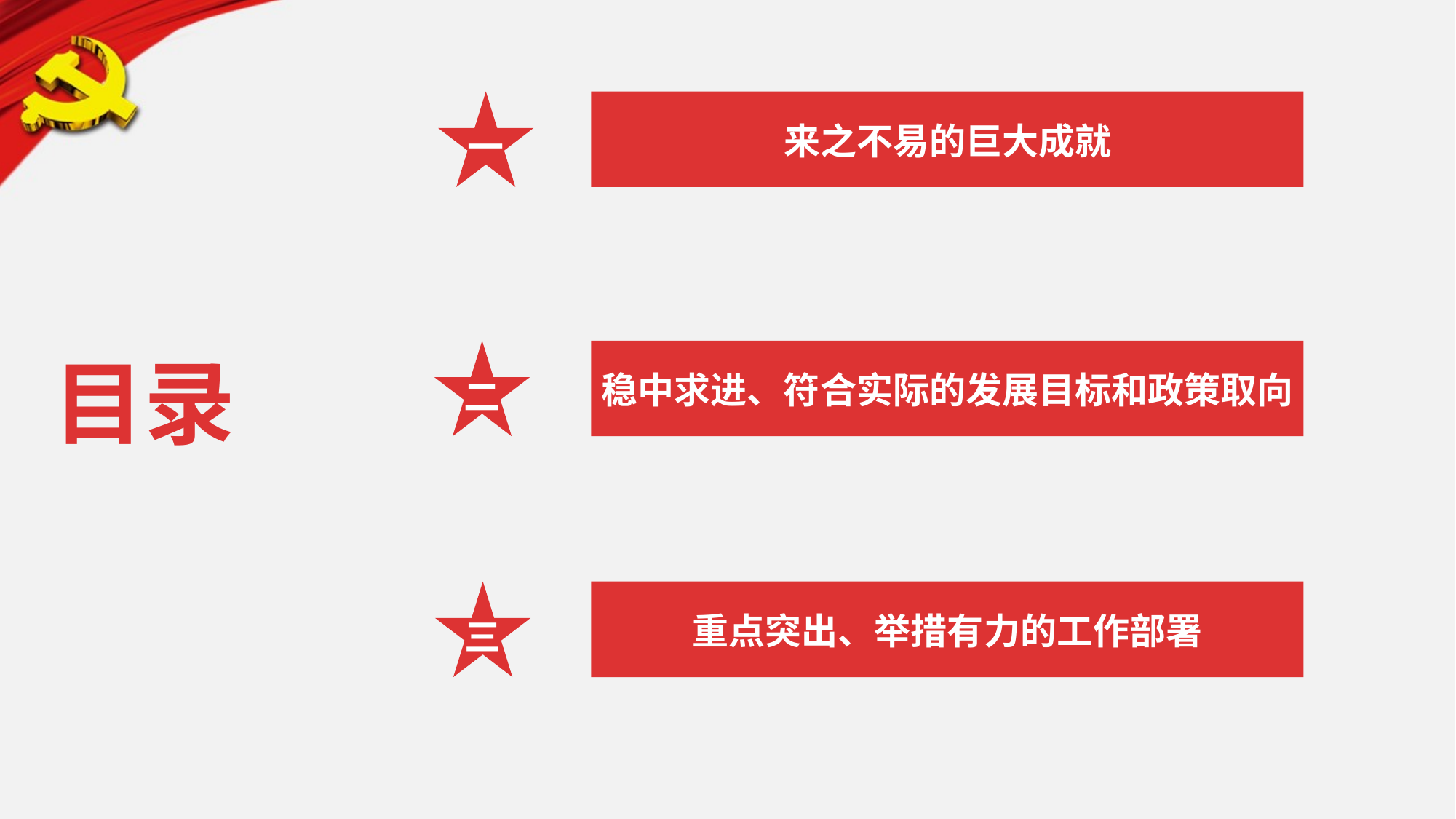

一
来之不易的巨大成就
稳中求进、符合实际的发展目标和政策取向
目录
二
重点突出、举措有力的工作部署
三